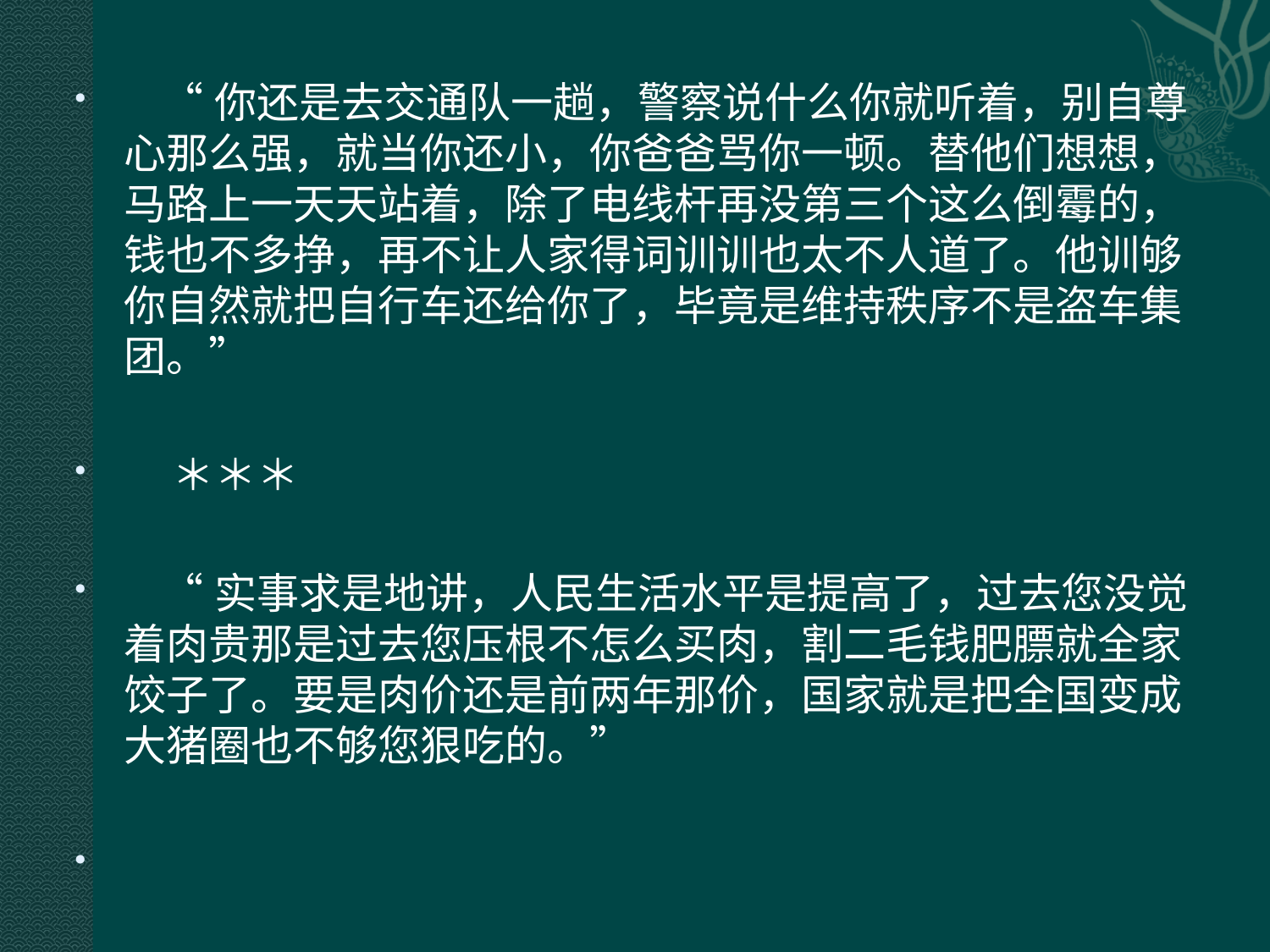

#
    “你还是去交通队一趟，警察说什么你就听着，别自尊心那么强，就当你还小，你爸爸骂你一顿。替他们想想，马路上一天天站着，除了电线杆再没第三个这么倒霉的，钱也不多挣，再不让人家得词训训也太不人道了。他训够你自然就把自行车还给你了，毕竟是维持秩序不是盗车集团。”

    ＊＊＊

    “实事求是地讲，人民生活水平是提高了，过去您没觉着肉贵那是过去您压根不怎么买肉，割二毛钱肥膘就全家饺子了。要是肉价还是前两年那价，国家就是把全国变成大猪圈也不够您狠吃的。”